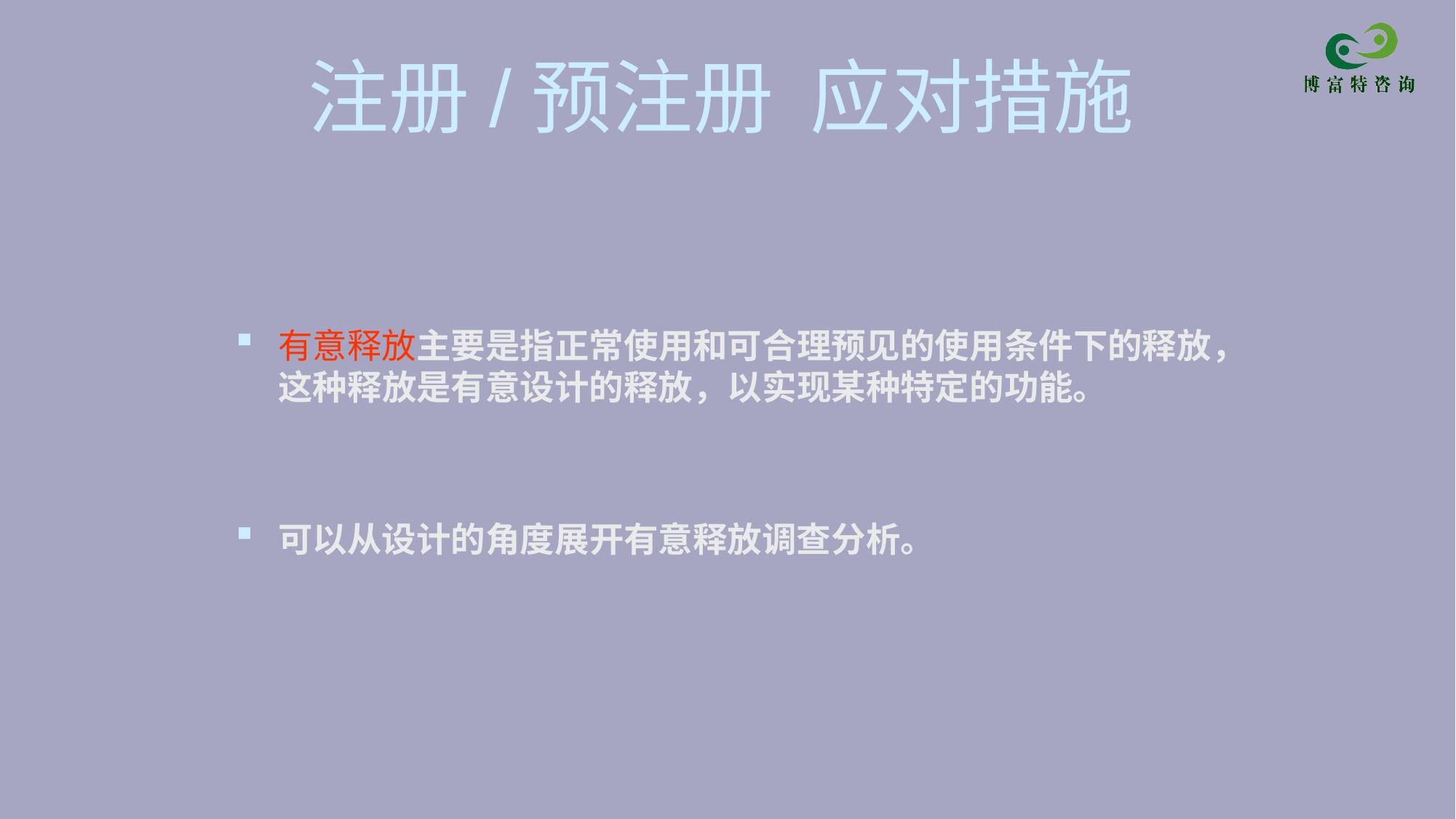

# 注册/预注册  应对措施
有意释放主要是指正常使用和可合理预见的使用条件下的释放，这种释放是有意设计的释放，以实现某种特定的功能。

可以从设计的角度展开有意释放调查分析。